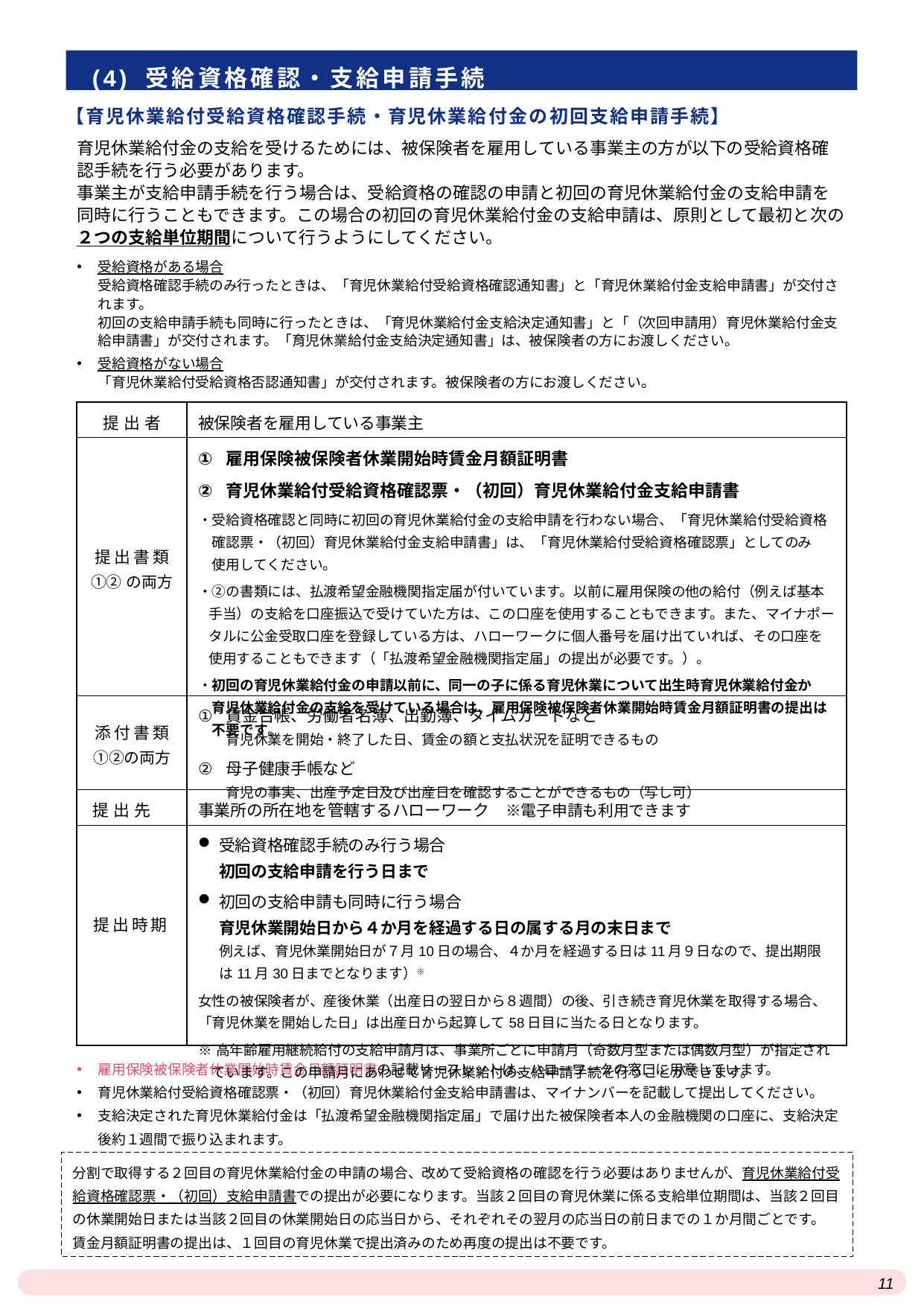

(4) 受給資格確認・支給申請手続
【育児休業給付受給資格確認手続・育児休業給付金の初回支給申請手続】
育児休業給付金の支給を受けるためには、被保険者を雇用している事業主の方が以下の受給資格確認手続を行う必要があります。
事業主が支給申請手続を行う場合は、受給資格の確認の申請と初回の育児休業給付金の支給申請を同時に行うこともできます。この場合の初回の育児休業給付金の支給申請は、原則として最初と次の２つの支給単位期間について行うようにしてください。
受給資格がある場合
受給資格確認手続のみ行ったときは、「育児休業給付受給資格確認通知書」と「育児休業給付金支給申請書」が交付されます。
初回の支給申請手続も同時に行ったときは、「育児休業給付金支給決定通知書」と「（次回申請用）育児休業給付金支給申請書」が交付されます。「育児休業給付金支給決定通知書」は、被保険者の方にお渡しください。
受給資格がない場合
「育児休業給付受給資格否認通知書」が交付されます。被保険者の方にお渡しください。
| 提出者 | 被保険者を雇用している事業主 |
| --- | --- |
| 提出書類 ①②の両方 | 雇用保険被保険者休業開始時賃金月額証明書 育児休業給付受給資格確認票・（初回）育児休業給付金支給申請書 ・受給資格確認と同時に初回の育児休業給付金の支給申請を行わない場合、「育児休業給付受給資格 　確認票・（初回）育児休業給付金支給申請書」は、「育児休業給付受給資格確認票」としてのみ 　使用してください。 ・②の書類には、払渡希望金融機関指定届が付いています。以前に雇用保険の他の給付（例えば基本 手当）の支給を口座振込で受けていた方は、この口座を使用することもできます。また、マイナポータルに公金受取口座を登録している方は、ハローワークに個人番号を届け出ていれば、その口座を使用することもできます（「払渡希望金融機関指定届」の提出が必要です。）。 ・初回の育児休業給付金の申請以前に、同一の子に係る育児休業について出生時育児休業給付金か 　育児休業給付金の支給を受けている場合は、雇用保険被保険者休業開始時賃金月額証明書の提出は 　不要です。 |
| 添付書類 ①②の両方 | 賃金台帳、労働者名簿、出勤簿、タイムカードなど 育児休業を開始・終了した日、賃金の額と支払状況を証明できるもの 母子健康手帳など 育児の事実、出産予定日及び出産日を確認することができるもの（写し可） |
| 提出先 | 事業所の所在地を管轄するハローワーク　※電子申請も利用できます |
| 提出時期 | 受給資格確認手続のみ行う場合 初回の支給申請を行う日まで 初回の支給申請も同時に行う場合 育児休業開始日から４か月を経過する日の属する月の末日まで 例えば、育児休業開始日が７月10日の場合、４か月を経過する日は11月９日なので、提出期限は11月30日までとなります）※ 女性の被保険者が、産後休業（出産日の翌日から８週間）の後、引き続き育児休業を取得する場合、「育児休業を開始した日」は出産日から起算して58日目に当たる日となります。 ※高年齢雇用継続給付の支給申請月は、事業所ごとに申請月（奇数月型または偶数月型）が指定され 　ています。この申請月にあわせて育児休業給付の支給申請手続を行うことができます。 |
雇用保険被保険者休業開始時賃金月額証明書の記載リーフレットは、ハローワークの窓口に用意しています。
育児休業給付受給資格確認票・（初回）育児休業給付金支給申請書は、マイナンバーを記載して提出してください。
支給決定された育児休業給付金は「払渡希望金融機関指定届」で届け出た被保険者本人の金融機関の口座に、支給決定後約１週間で振り込まれます。
分割で取得する２回目の育児休業給付金の申請の場合、改めて受給資格の確認を行う必要はありませんが、育児休業給付受給資格確認票・（初回）支給申請書での提出が必要になります。当該２回目の育児休業に係る支給単位期間は、当該２回目の休業開始日または当該２回目の休業開始日の応当日から、それぞれその翌月の応当日の前日までの１か月間ごとです。
賃金月額証明書の提出は、１回目の育児休業で提出済みのため再度の提出は不要です。
11